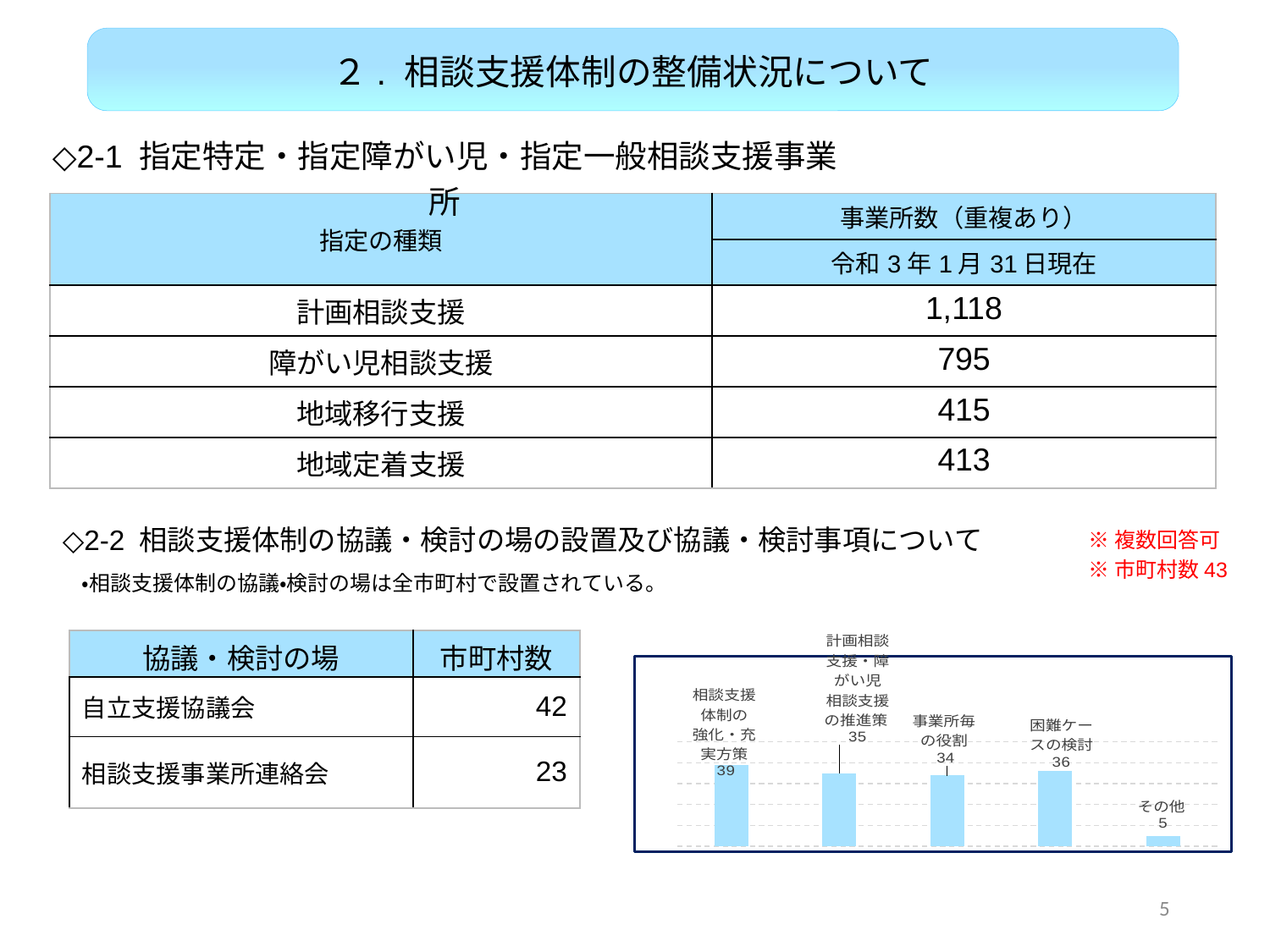

２. 相談支援体制の整備状況について
◇2-1 指定特定・指定障がい児・指定一般相談支援事業所
| 指定の種類 | 事業所数（重複あり） |
| --- | --- |
|  | 令和3年1月31日現在 |
| 計画相談支援 | 1,118 |
| 障がい児相談支援 | 795 |
| 地域移行支援 | 415 |
| 地域定着支援 | 413 |

◇2-2 相談支援体制の協議・検討の場の設置及び協議・検討事項について
※複数回答可
※市町村数43
・相談支援体制の協議・検討の場は全市町村で設置されている。
| 協議・検討の場 | 市町村数 |
| --- | --- |
| 自立支援協議会 | 42 |
| 相談支援事業所連絡会 | 23 |

### Chart

| Category |  |
|---|---|
| 相談支援体制の
強化・充実方策 | 39.0 |
| 計画相談支援・障がい児
相談支援の推進策 | 35.0 |
| 事業所毎の役割 | 34.0 |
| 困難ケースの検討 | 36.0 |
| その他 | 5.0 |
5